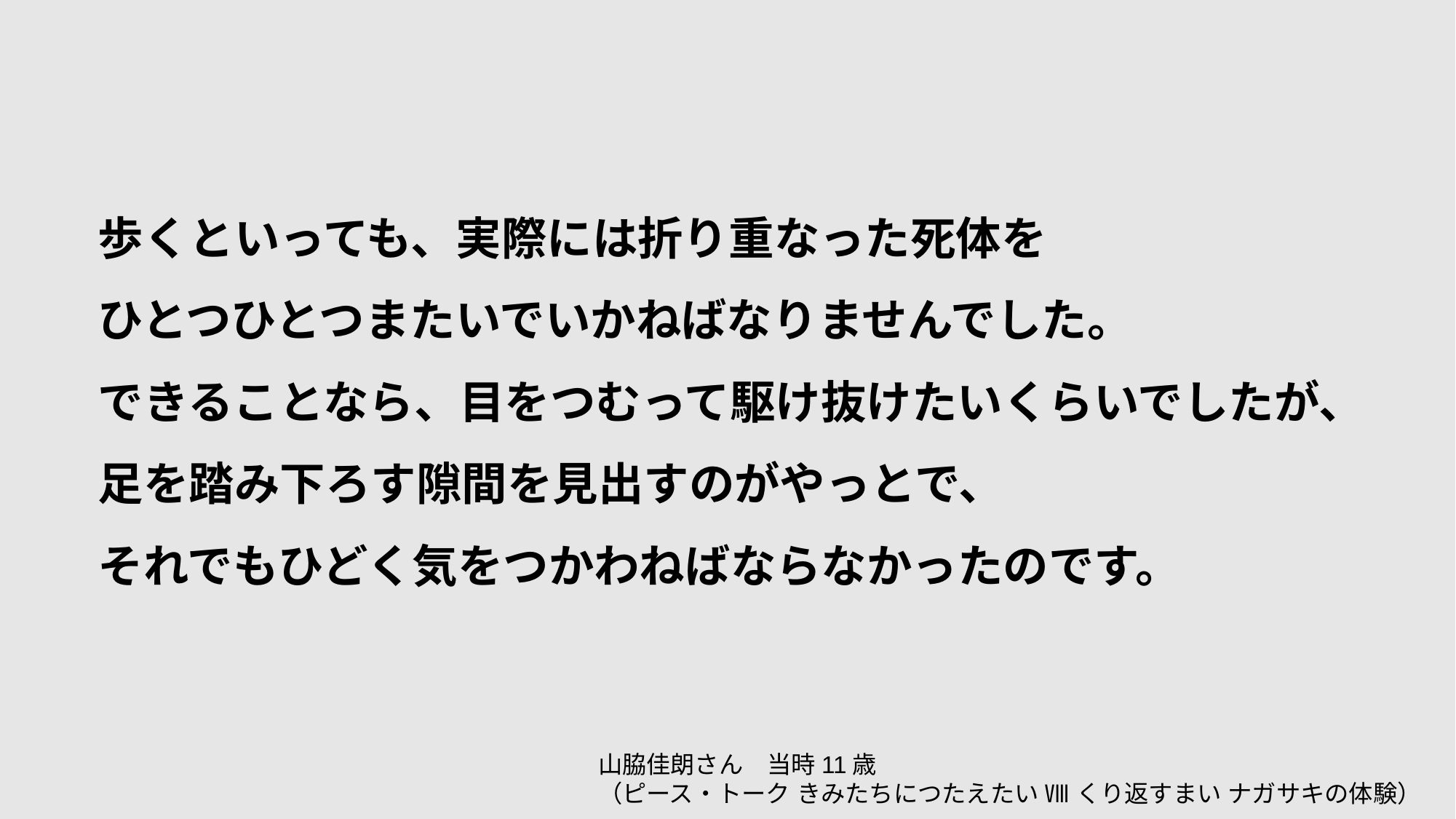

歩くといっても、実際には折り重なった死体を
ひとつひとつまたいでいかねばなりませんでした。
できることなら、目をつむって駆け抜けたいくらいでしたが、
足を踏み下ろす隙間を見出すのがやっとで、
それでもひどく気をつかわねばならなかったのです。
山脇佳朗さん　当時11歳
（ピース・トーク きみたちにつたえたい Ⅷ くり返すまい ナガサキの体験）